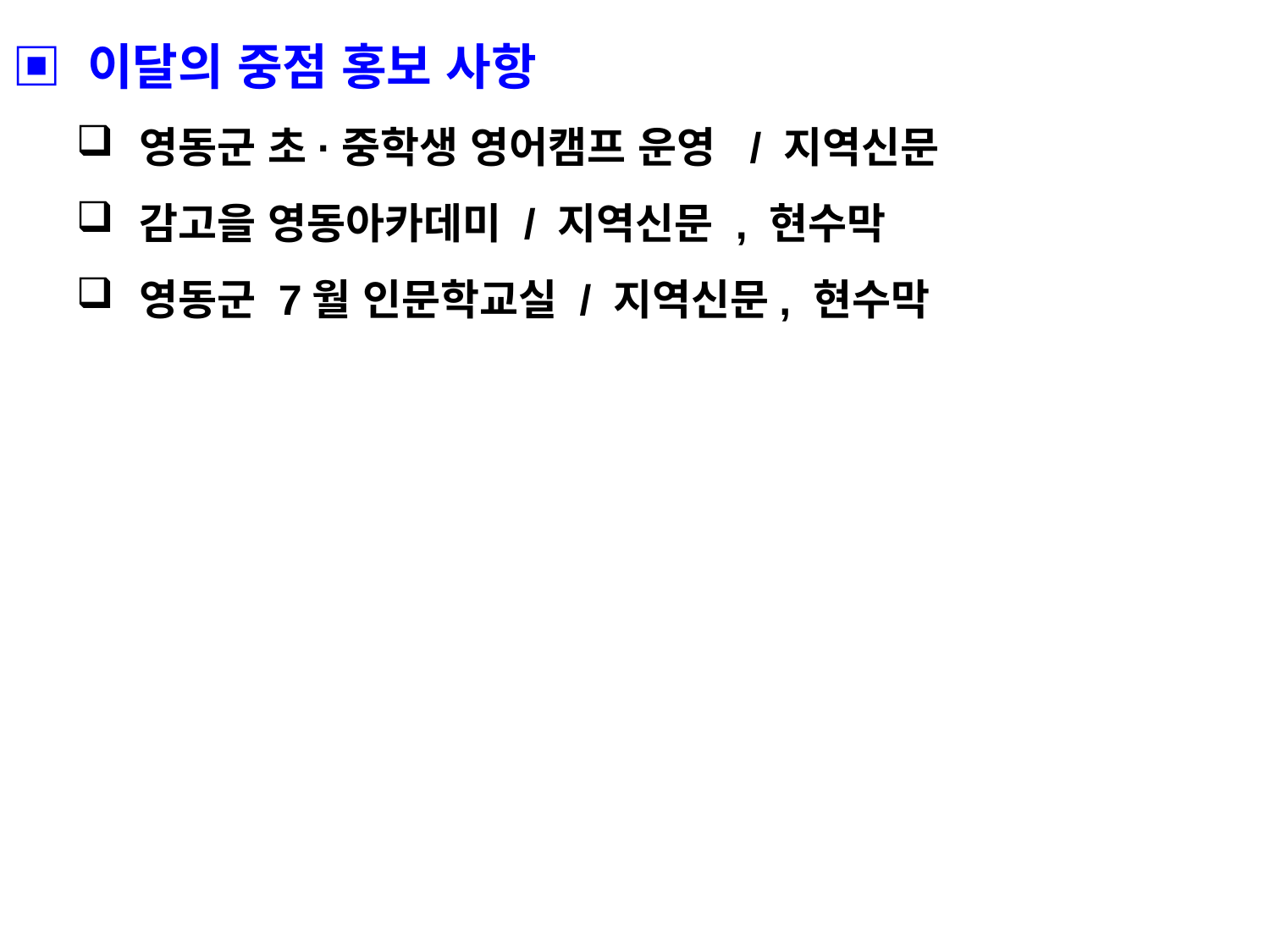

▣ 이달의 중점 홍보 사항
영동군 초·중학생 영어캠프 운영  / 지역신문
감고을 영동아카데미 / 지역신문 , 현수막
영동군 7월 인문학교실 / 지역신문, 현수막